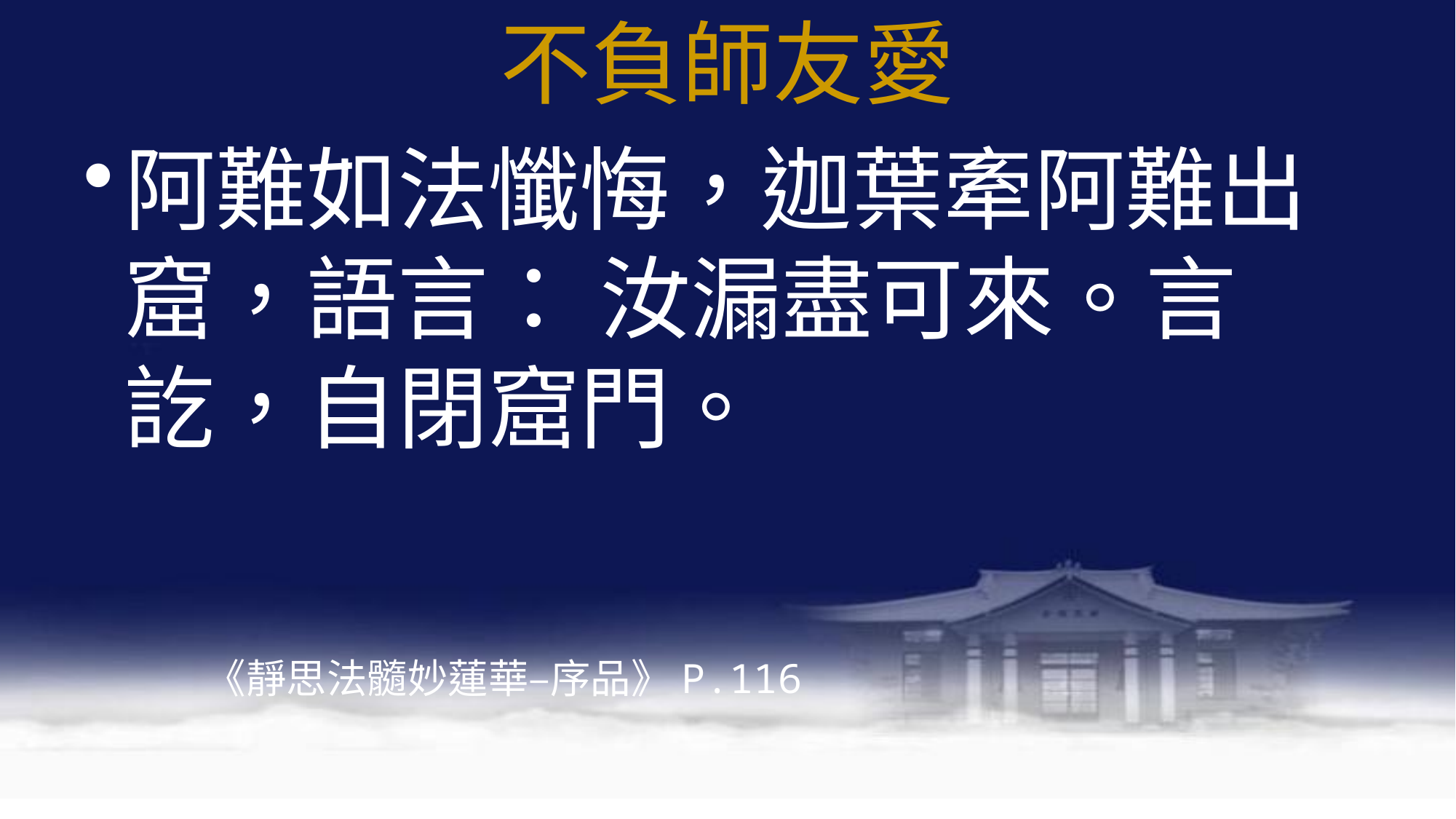

# 不負師友愛
阿難如法懺悔，迦葉牽阿難出窟，語言： 汝漏盡可來。言訖，自閉窟門。
《靜思法髓妙蓮華–序品》P.116